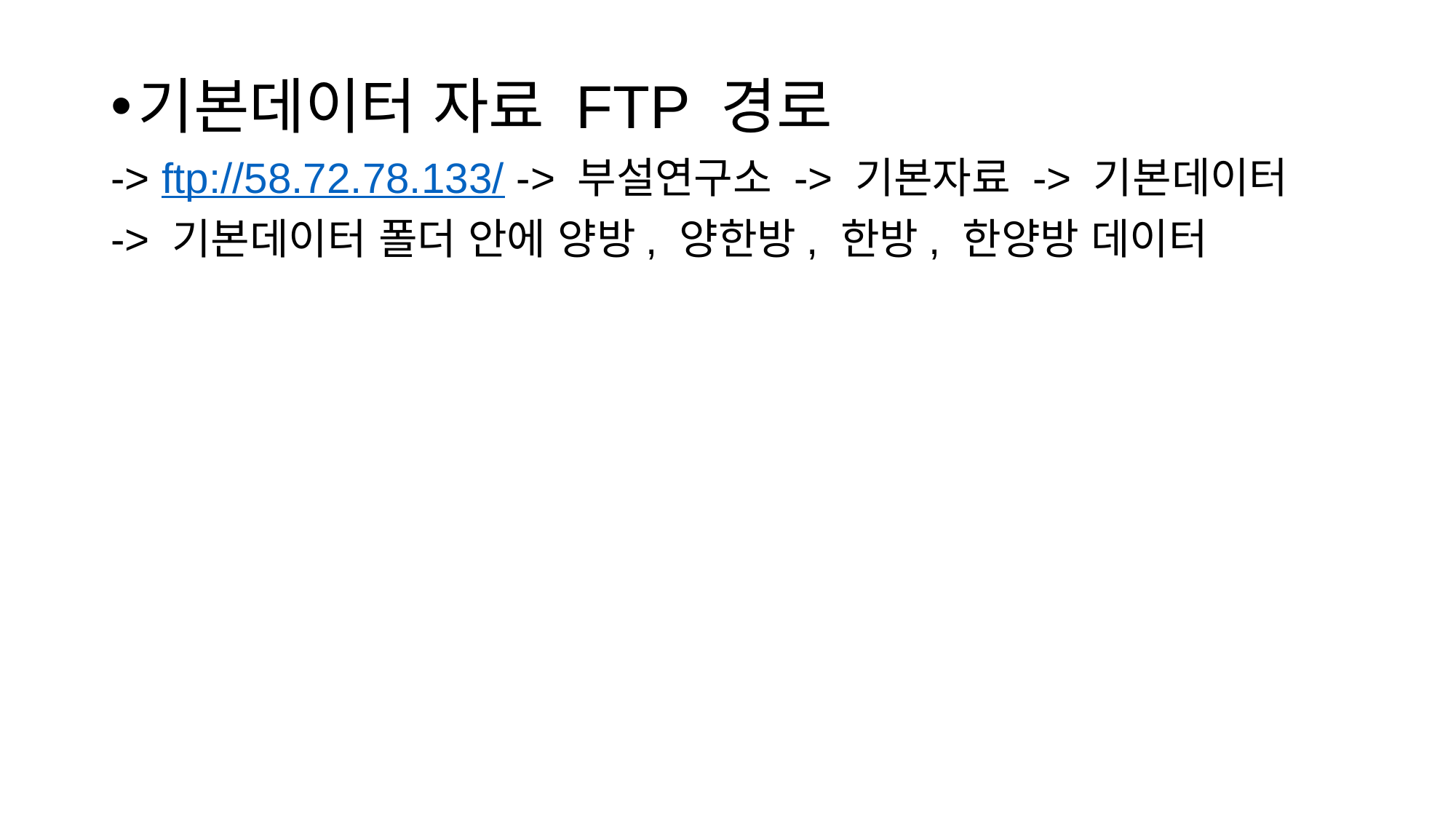

기본데이터 자료 FTP 경로
-> ftp://58.72.78.133/ -> 부설연구소 -> 기본자료 -> 기본데이터
-> 기본데이터 폴더 안에 양방, 양한방, 한방, 한양방 데이터